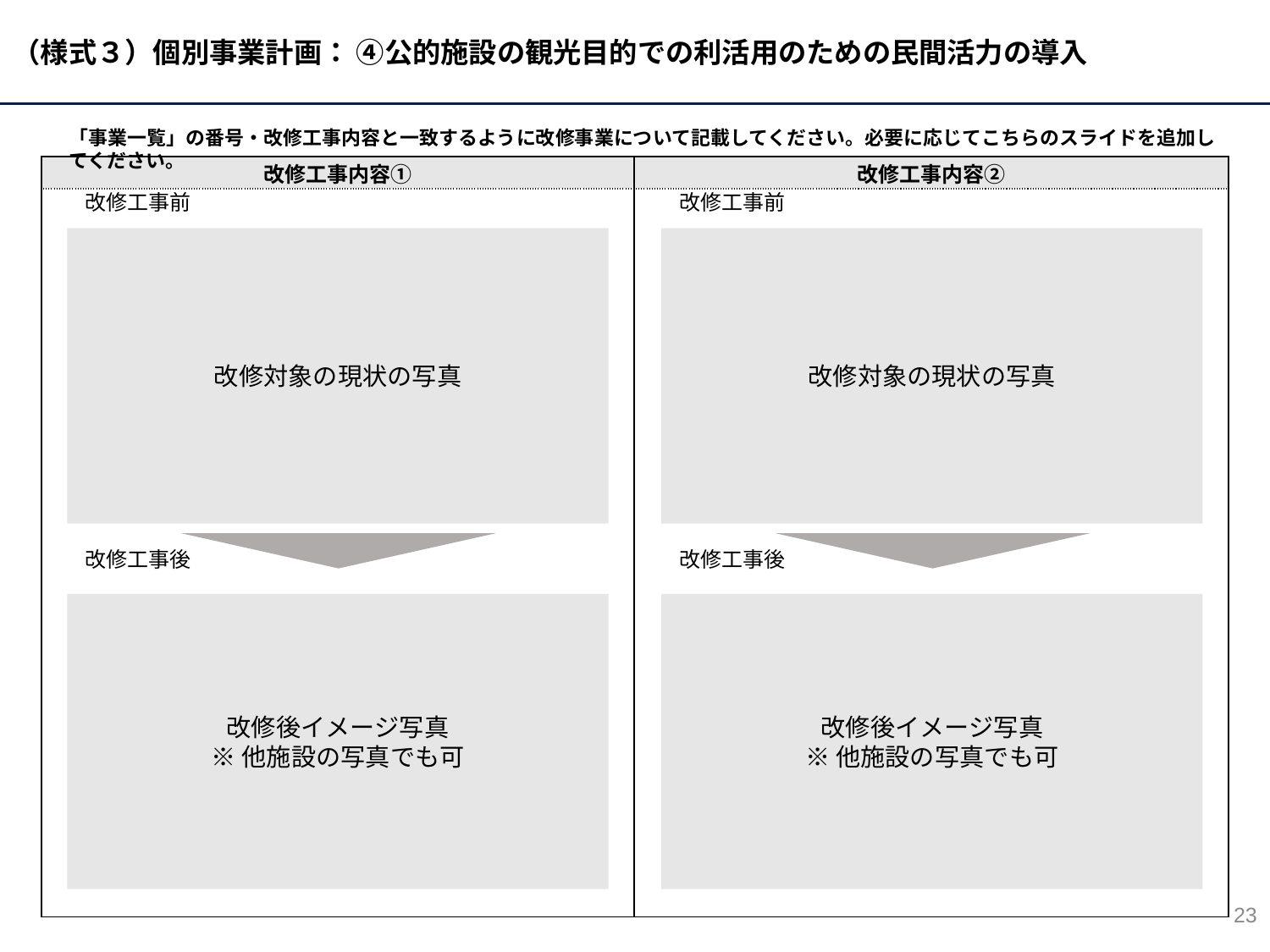

「事業一覧」の番号・改修工事内容と一致するように改修事業について記載してください。必要に応じてこちらのスライドを追加してください。
| 改修工事内容① | 改修工事内容② |
| --- | --- |
|  |  |
改修工事前
改修工事前
改修対象の現状の写真
改修対象の現状の写真

改修工事後
改修工事後
改修後イメージ写真
※他施設の写真でも可
改修後イメージ写真
※他施設の写真でも可
23